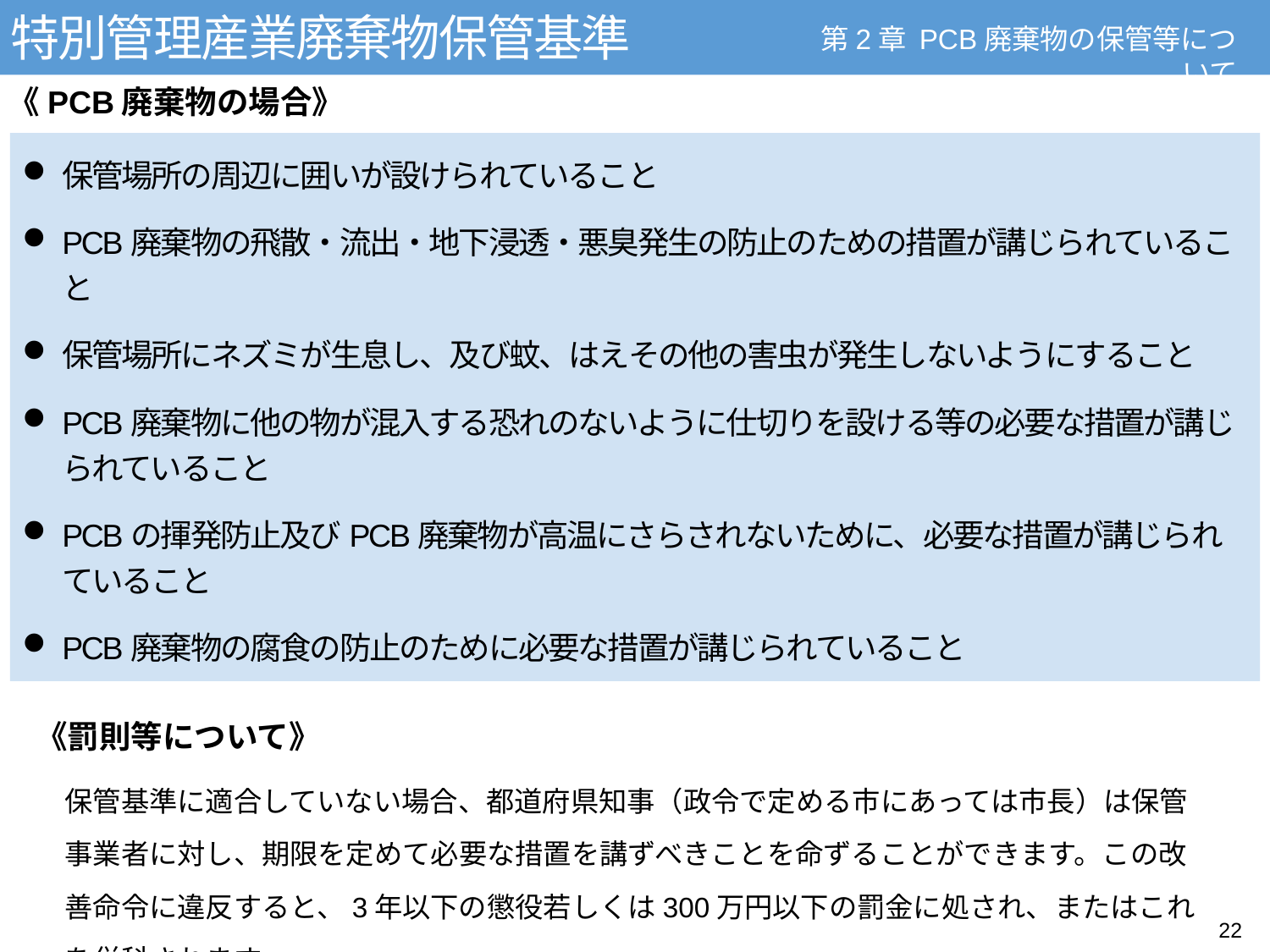

特別管理産業廃棄物保管基準
第2章 PCB廃棄物の保管等について
《PCB廃棄物の場合》
保管場所の周辺に囲いが設けられていること
PCB廃棄物の飛散・流出・地下浸透・悪臭発生の防止のための措置が講じられていること
保管場所にネズミが生息し、及び蚊、はえその他の害虫が発生しないようにすること
PCB廃棄物に他の物が混入する恐れのないように仕切りを設ける等の必要な措置が講じられていること
PCBの揮発防止及びPCB廃棄物が高温にさらされないために、必要な措置が講じられていること
PCB廃棄物の腐食の防止のために必要な措置が講じられていること
《罰則等について》
保管基準に適合していない場合、都道府県知事（政令で定める市にあっては市長）は保管事業者に対し、期限を定めて必要な措置を講ずべきことを命ずることができます。この改善命令に違反すると、3年以下の懲役若しくは300万円以下の罰金に処され、またはこれを併科されます
22